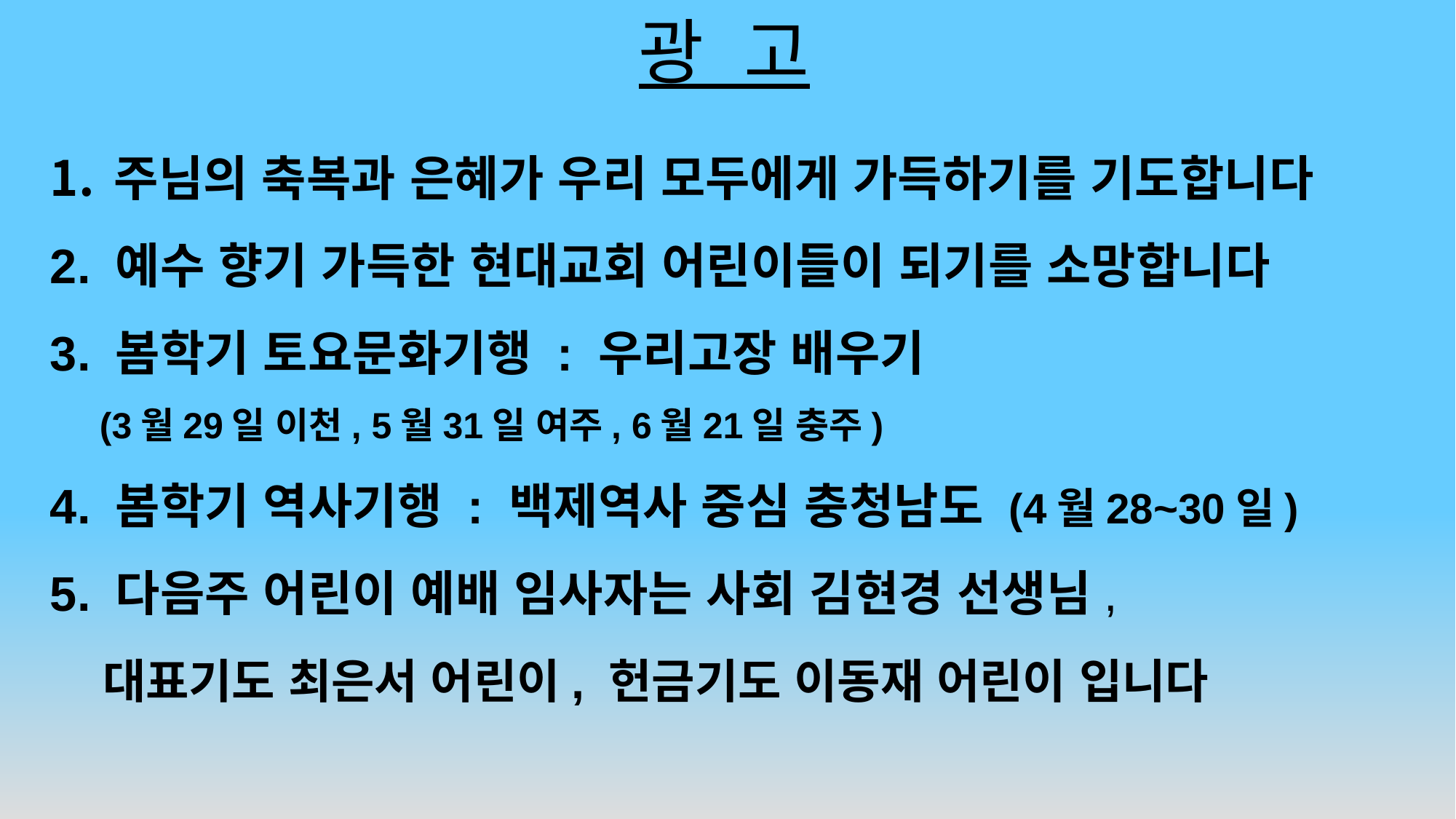

# 광  고
주님의 축복과 은혜가 우리 모두에게 가득하기를 기도합니다
2. 예수 향기 가득한 현대교회 어린이들이 되기를 소망합니다
3. 봄학기 토요문화기행 : 우리고장 배우기
    (3월29일 이천, 5월31일 여주, 6월21일 충주)
4. 봄학기 역사기행 : 백제역사 중심 충청남도 (4월28~30일)
5. 다음주 어린이 예배 임사자는 사회 김현경 선생님,
   대표기도 최은서 어린이, 헌금기도 이동재 어린이 입니다